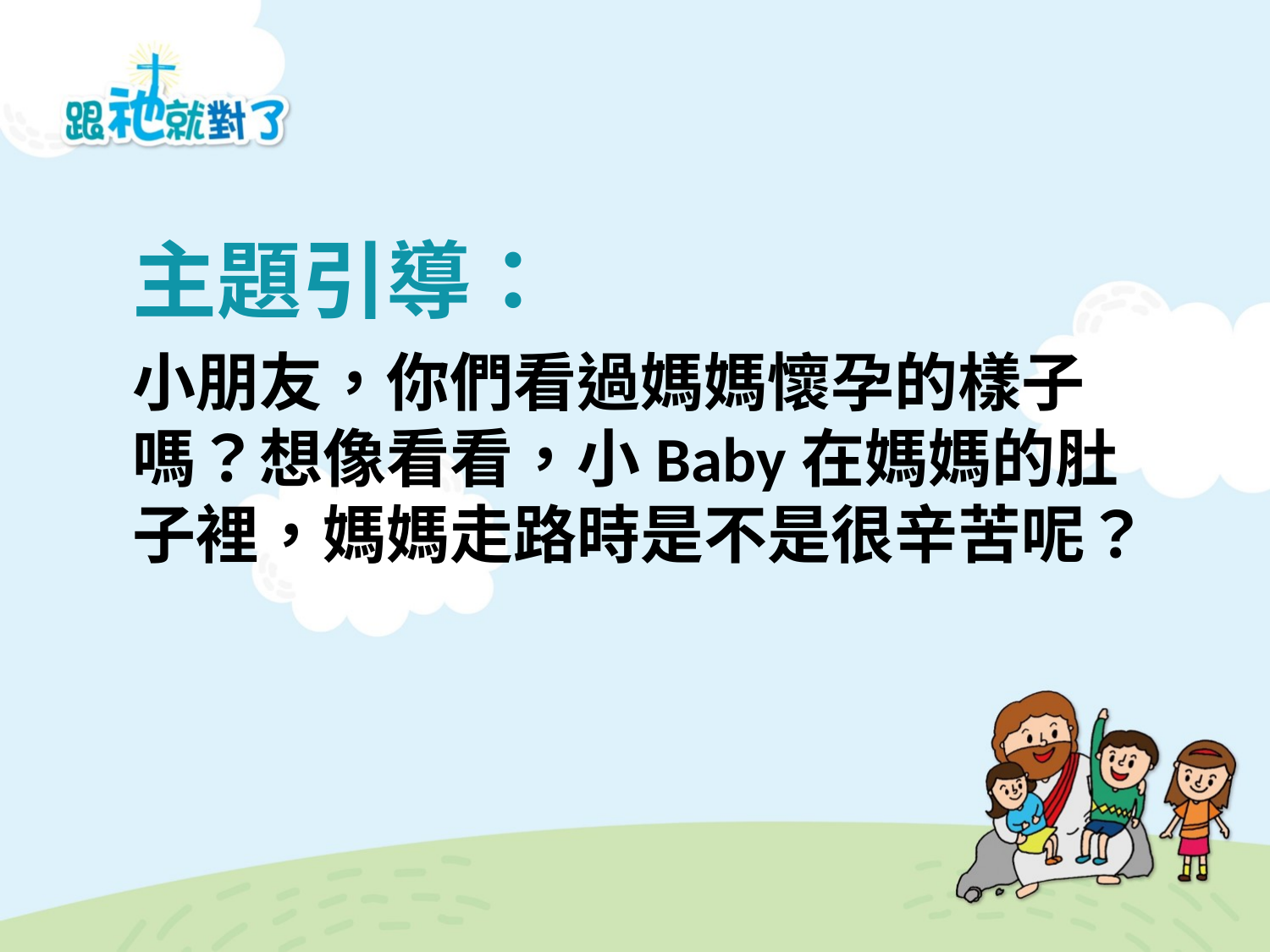

主題引導：
小朋友，你們看過媽媽懷孕的樣子嗎？想像看看，小Baby在媽媽的肚子裡，媽媽走路時是不是很辛苦呢？